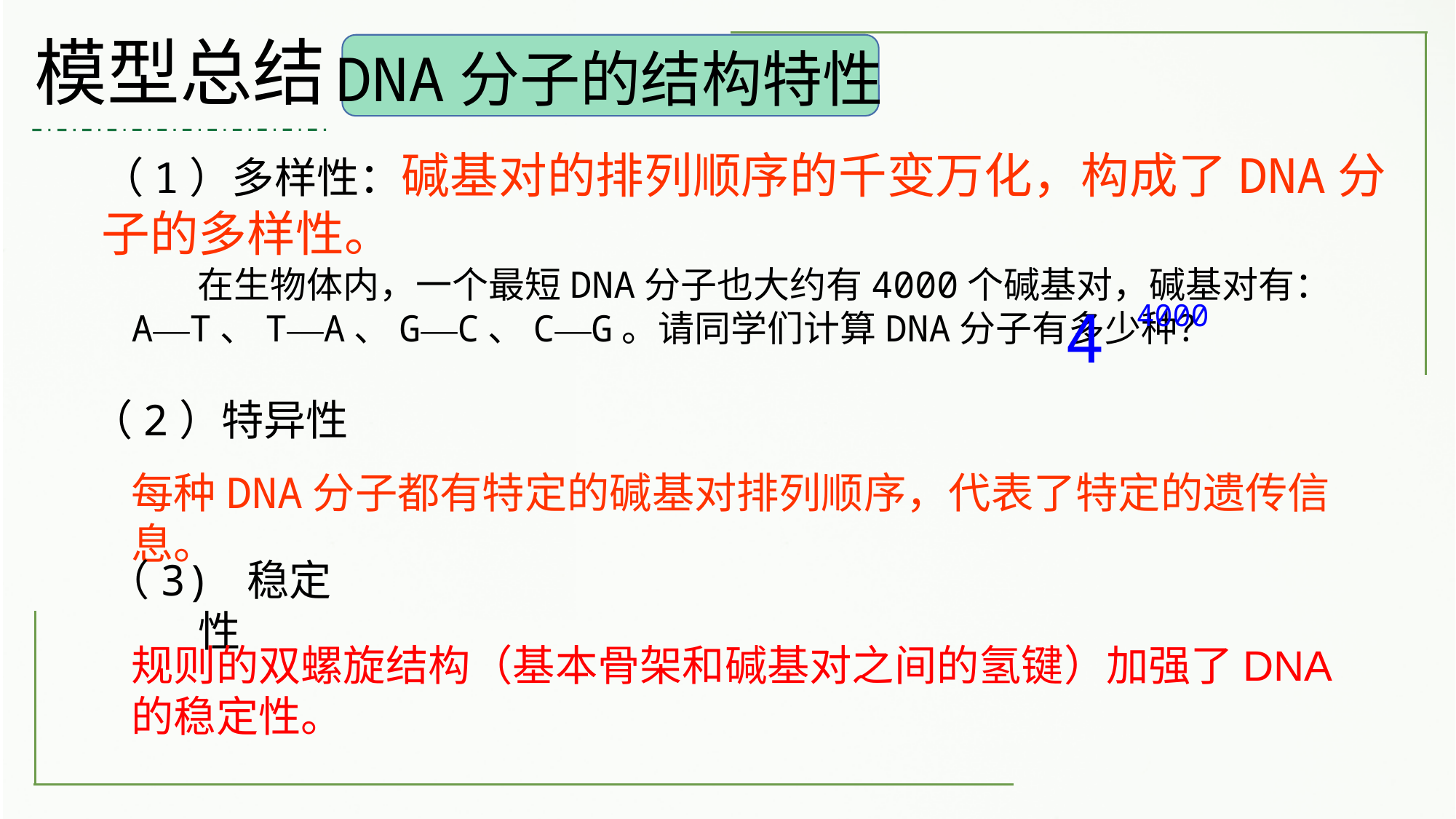

模型总结

DNA分子的结构特性
（1）多样性：碱基对的排列顺序的千变万化，构成了DNA分子的多样性。
       在生物体内，一个最短DNA分子也大约有4000个碱基对，碱基对有：A—T、T—A、G—C、C—G。请同学们计算DNA分子有多少种？
4
4000
（2）特异性

每种DNA分子都有特定的碱基对排列顺序，代表了特定的遗传信息。
（3) 稳定性
规则的双螺旋结构（基本骨架和碱基对之间的氢键）加强了DNA的稳定性。